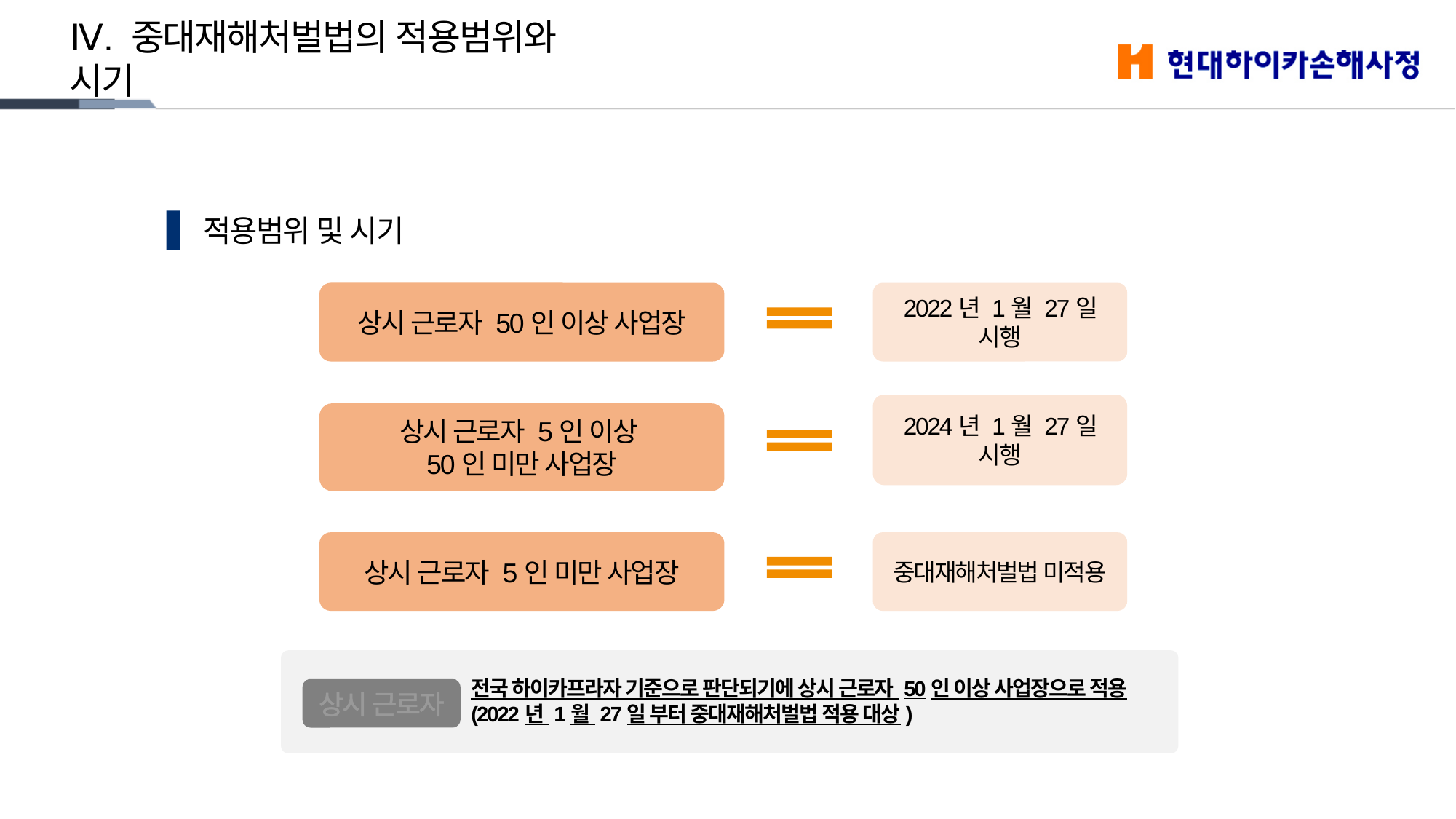

Ⅳ. 중대재해처벌법의 적용범위와 시기
적용범위 및 시기

상시 근로자 50인 이상 사업장
2022년 1월 27일 시행

2024년 1월 27일 시행
상시 근로자 5인 이상
50인 미만 사업장

상시 근로자 5인 미만 사업장
중대재해처벌법 미적용

상시 근로자
전국 하이카프라자 기준으로 판단되기에 상시 근로자 50인 이상 사업장으로 적용
(2022년 1월 27일 부터 중대재해처벌법 적용 대상)